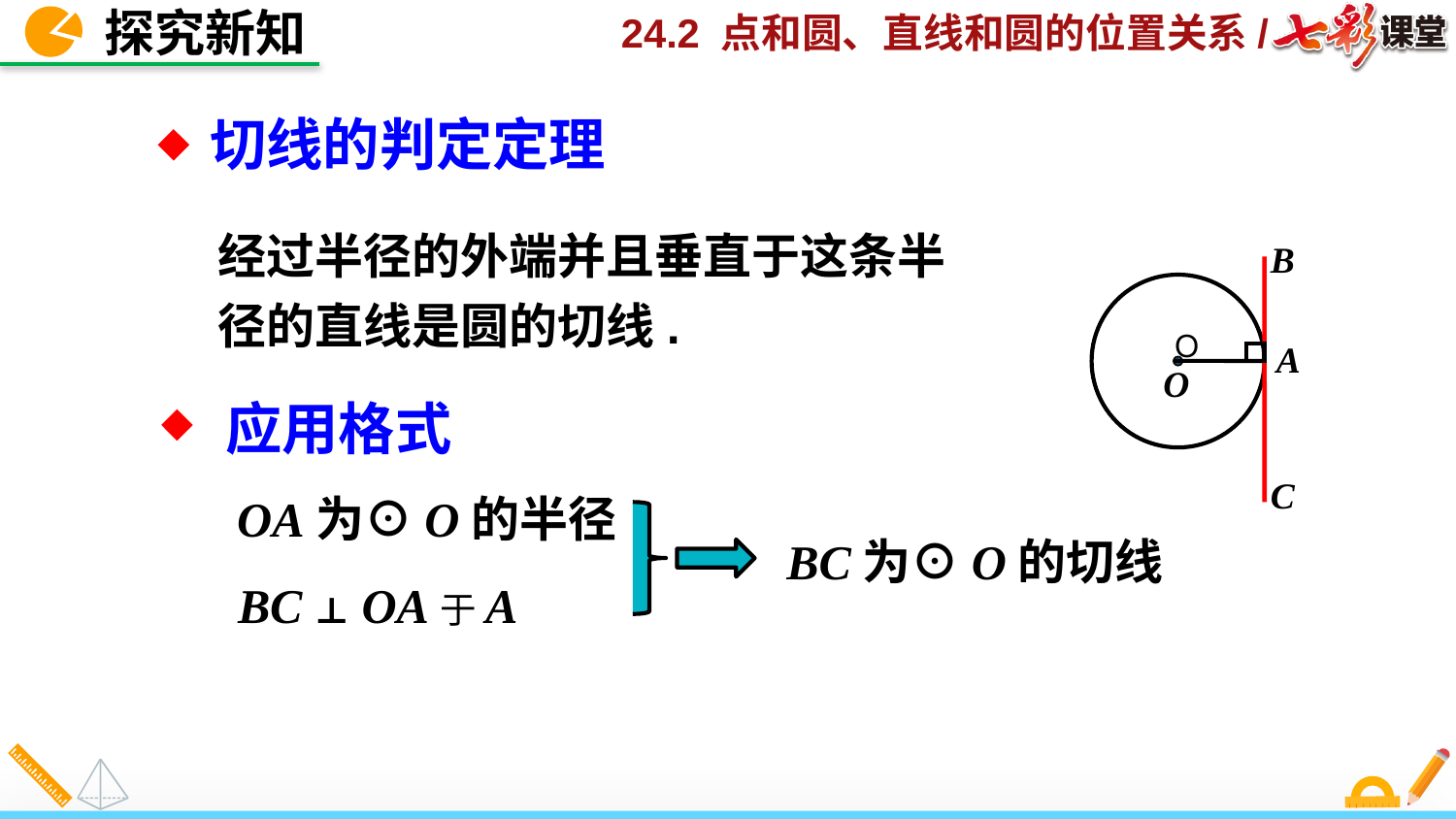

探究新知

  切线的判定定理

经过半径的外端并且垂直于这条半径的直线是圆的切线.
B

Ｏ
A

O
应用格式

C
OA为⊙O的半径

BC为⊙O的切线
BC ⊥ OA于A